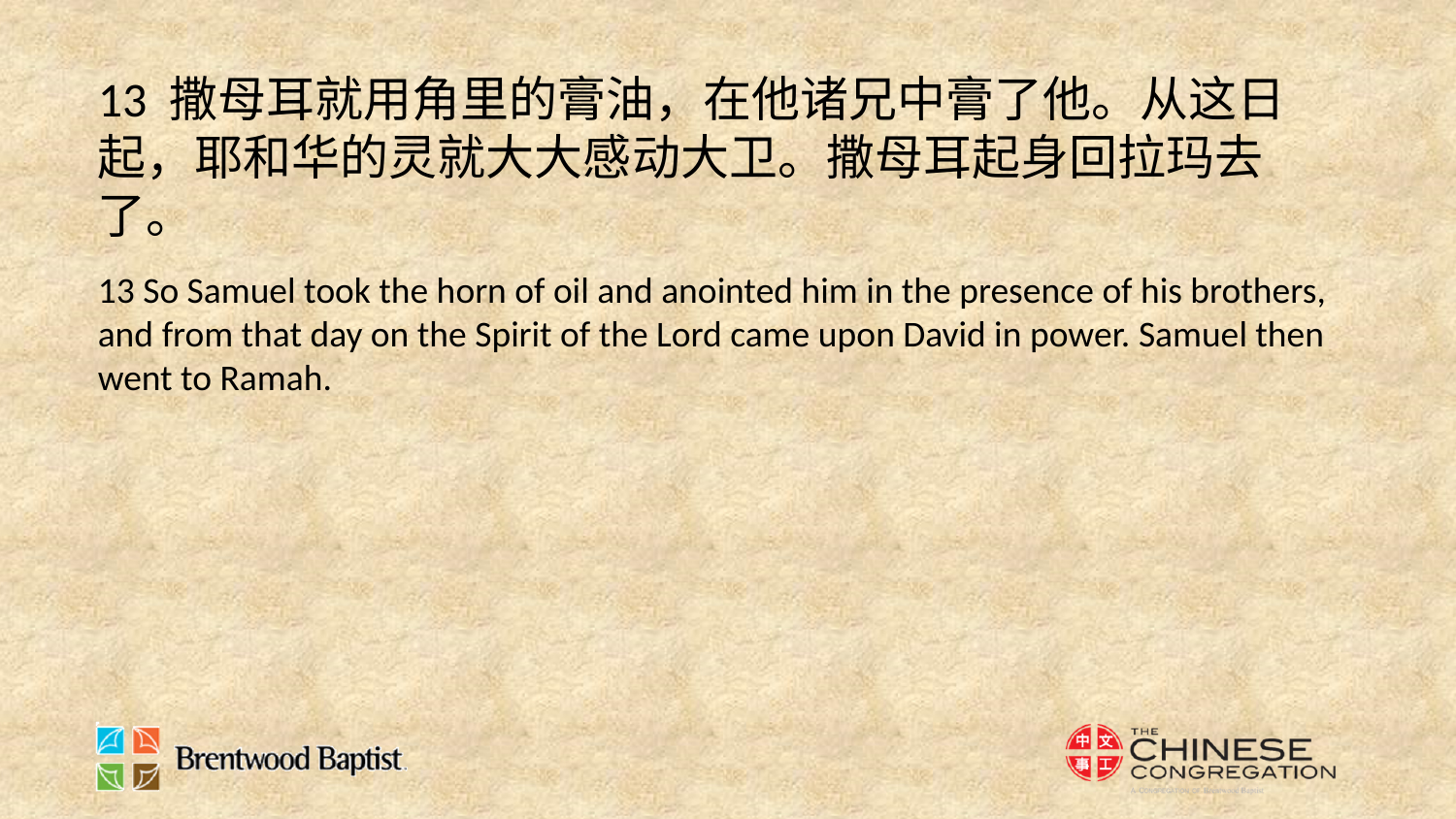

13 撒母耳就用角里的膏油，在他诸兄中膏了他。从这日起，耶和华的灵就大大感动大卫。撒母耳起身回拉玛去了。

13 So Samuel took the horn of oil and anointed him in the presence of his brothers, and from that day on the Spirit of the Lord came upon David in power. Samuel then went to Ramah.